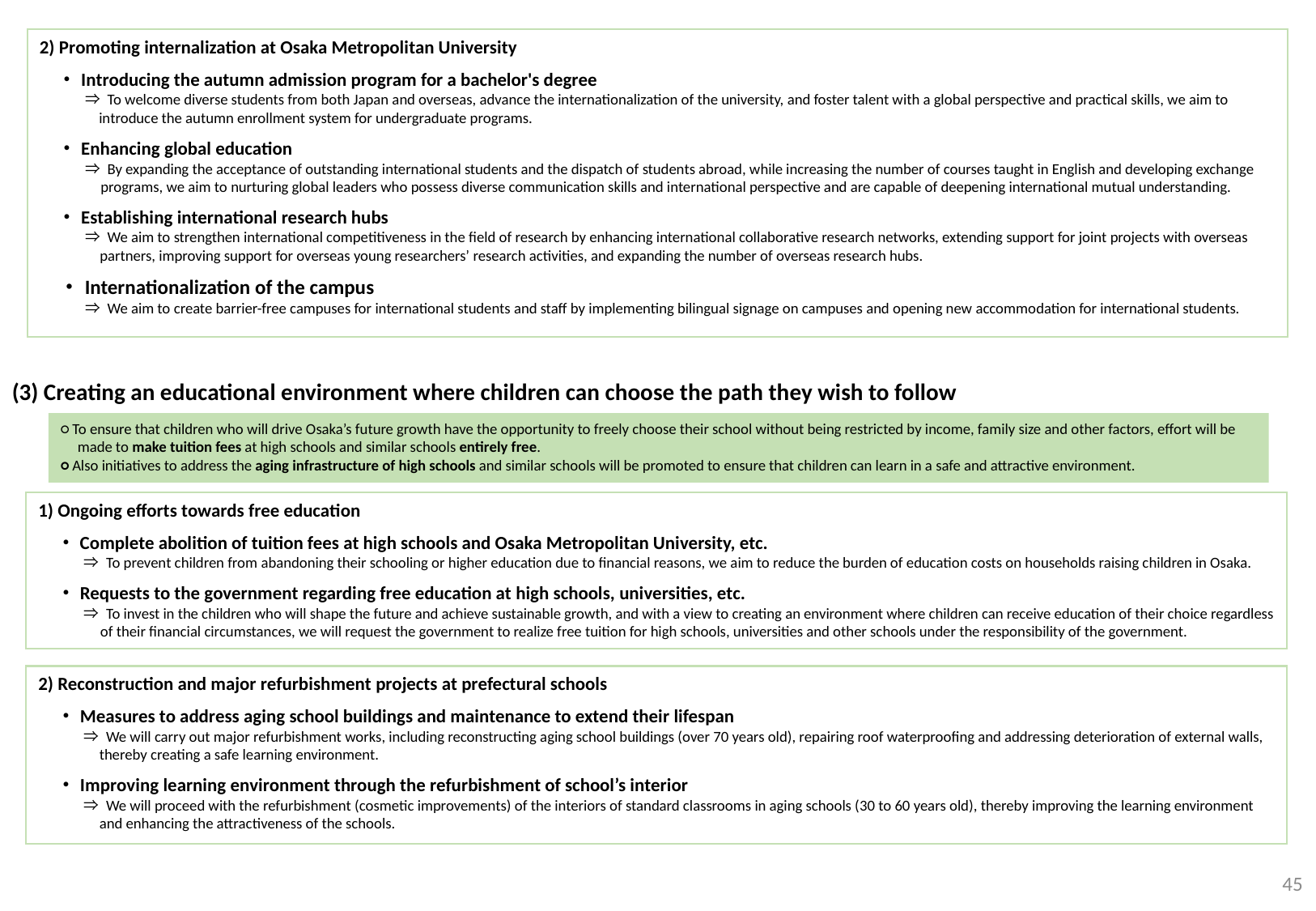

2) Promoting internalization at Osaka Metropolitan University
　・Introducing the autumn admission program for a bachelor's degree
　　　⇒ To welcome diverse students from both Japan and overseas, advance the internationalization of the university, and foster talent with a global perspective and practical skills, we aim to introduce the autumn enrollment system for undergraduate programs.
　・Enhancing global education
　　　⇒ By expanding the acceptance of outstanding international students and the dispatch of students abroad, while increasing the number of courses taught in English and developing exchange programs, we aim to nurturing global leaders who possess diverse communication skills and international perspective and are capable of deepening international mutual understanding.
　・Establishing international research hubs
　　　⇒ We aim to strengthen international competitiveness in the field of research by enhancing international collaborative research networks, extending support for joint projects with overseas partners, improving support for overseas young researchers’ research activities, and expanding the number of overseas research hubs.
　・Internationalization of the campus
　　　⇒ We aim to create barrier-free campuses for international students and staff by implementing bilingual signage on campuses and opening new accommodation for international students.
(3) Creating an educational environment where children can choose the path they wish to follow
○ To ensure that children who will drive Osaka’s future growth have the opportunity to freely choose their school without being restricted by income, family size and other factors, effort will be made to make tuition fees at high schools and similar schools entirely free.
○ Also initiatives to address the aging infrastructure of high schools and similar schools will be promoted to ensure that children can learn in a safe and attractive environment.
1) Ongoing efforts towards free education
　・Complete abolition of tuition fees at high schools and Osaka Metropolitan University, etc.
　　　⇒ To prevent children from abandoning their schooling or higher education due to financial reasons, we aim to reduce the burden of education costs on households raising children in Osaka.
　・Requests to the government regarding free education at high schools, universities, etc.
　　　⇒ To invest in the children who will shape the future and achieve sustainable growth, and with a view to creating an environment where children can receive education of their choice regardless of their financial circumstances, we will request the government to realize free tuition for high schools, universities and other schools under the responsibility of the government.

2) Reconstruction and major refurbishment projects at prefectural schools
　・Measures to address aging school buildings and maintenance to extend their lifespan
　　　⇒ We will carry out major refurbishment works, including reconstructing aging school buildings (over 70 years old), repairing roof waterproofing and addressing deterioration of external walls, thereby creating a safe learning environment.
　・Improving learning environment through the refurbishment of school’s interior
　　　⇒ We will proceed with the refurbishment (cosmetic improvements) of the interiors of standard classrooms in aging schools (30 to 60 years old), thereby improving the learning environment and enhancing the attractiveness of the schools.
45